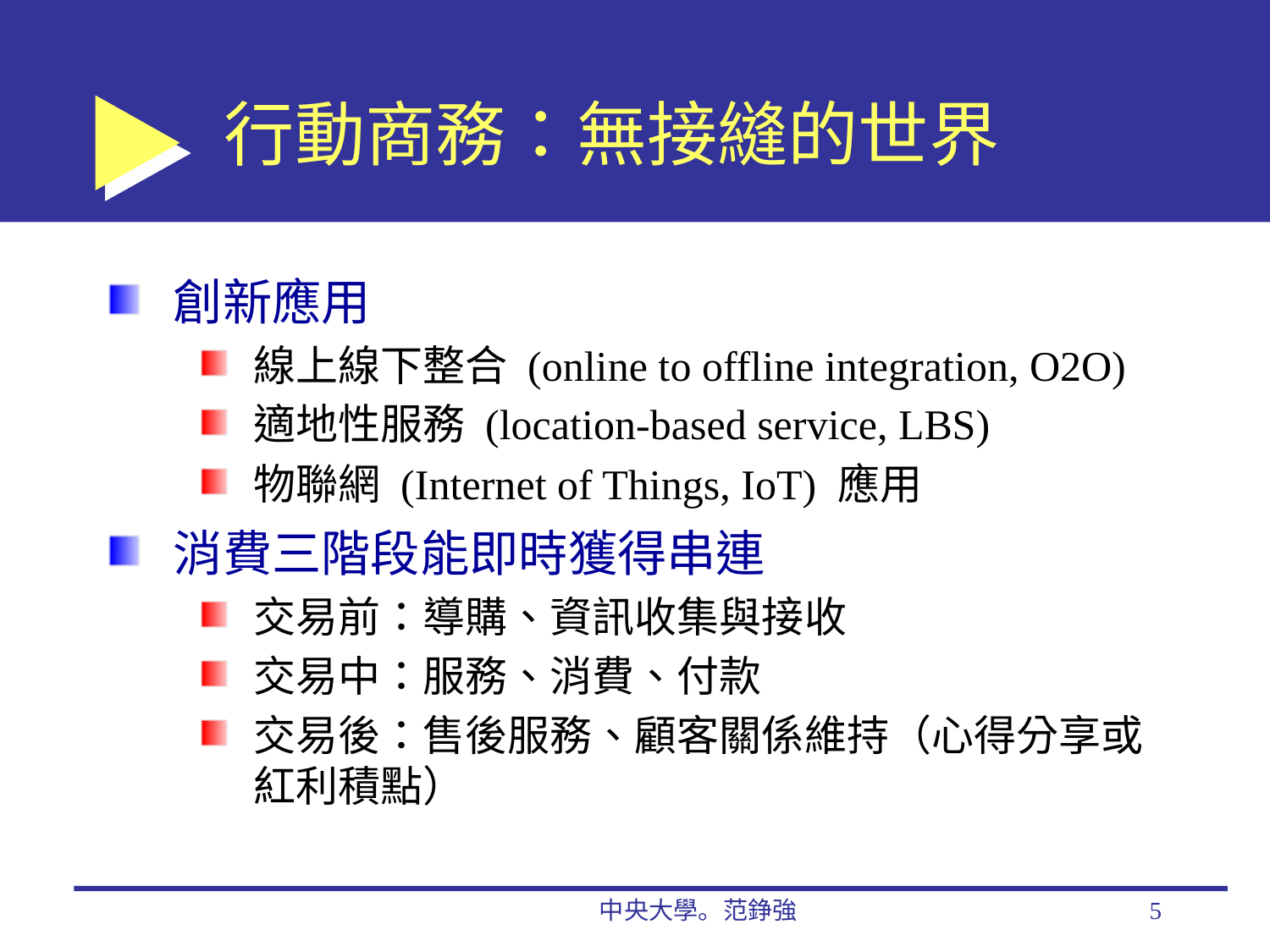

# 行動商務：無接縫的世界
創新應用
線上線下整合 (online to offline integration, O2O)
適地性服務 (location-based service, LBS)
物聯網 (Internet of Things, IoT) 應用
消費三階段能即時獲得串連
交易前：導購、資訊收集與接收
交易中：服務、消費、付款
交易後：售後服務、顧客關係維持（心得分享或紅利積點）

中央大學。范錚強
5